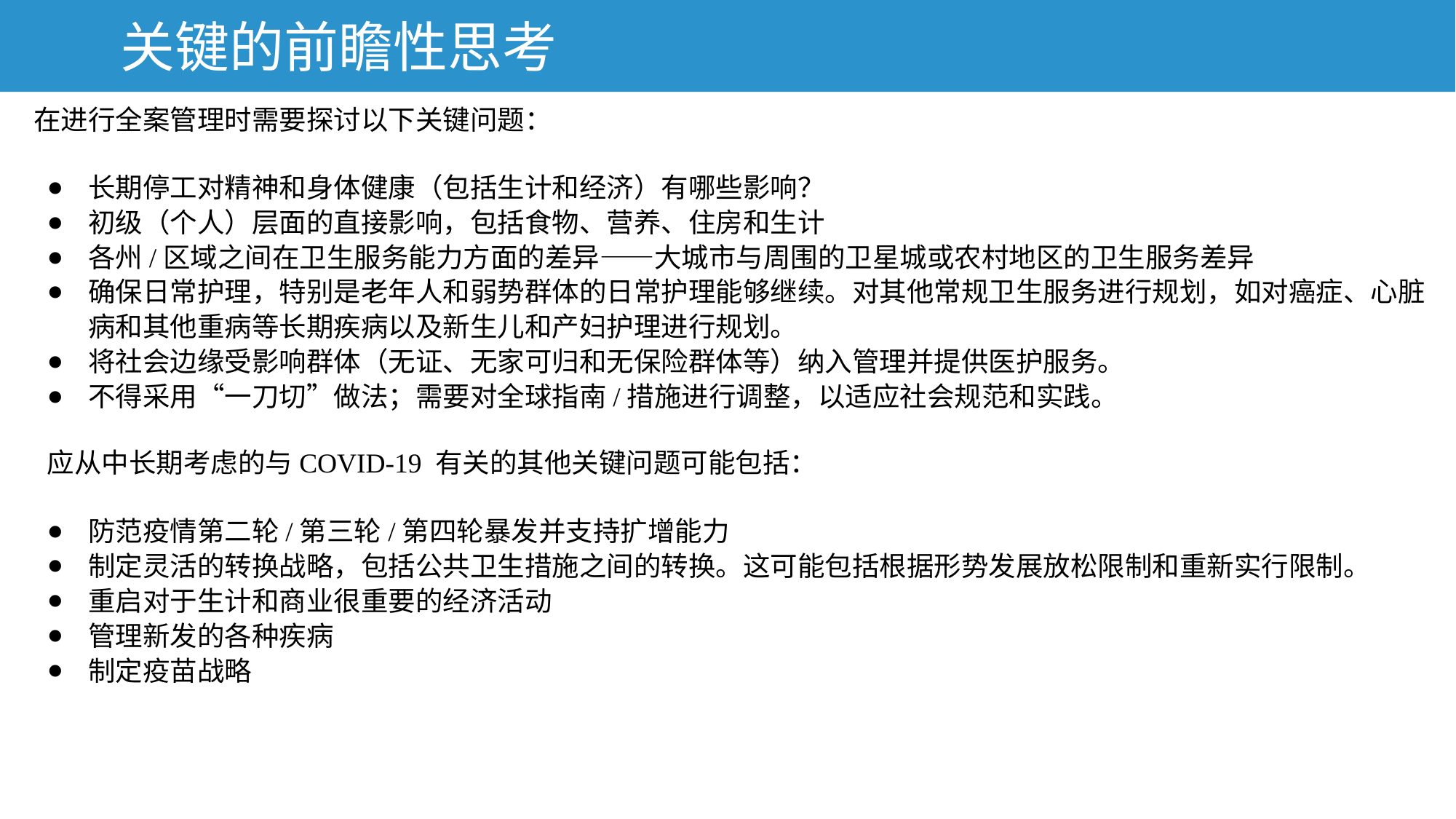

# 关键的前瞻性思考
在进行全案管理时需要探讨以下关键问题：

长期停工对精神和身体健康（包括生计和经济）有哪些影响？
初级（个人）层面的直接影响，包括食物、营养、住房和生计
各州/区域之间在卫生服务能力方面的差异——大城市与周围的卫星城或农村地区的卫生服务差异
确保日常护理，特别是老年人和弱势群体的日常护理能够继续。对其他常规卫生服务进行规划，如对癌症、心脏病和其他重病等长期疾病以及新生儿和产妇护理进行规划。
将社会边缘受影响群体（无证、无家可归和无保险群体等）纳入管理并提供医护服务。
不得采用“一刀切”做法；需要对全球指南/措施进行调整，以适应社会规范和实践。

应从中长期考虑的与COVID-19 有关的其他关键问题可能包括：

防范疫情第二轮/第三轮/第四轮暴发并支持扩增能力
制定灵活的转换战略，包括公共卫生措施之间的转换。这可能包括根据形势发展放松限制和重新实行限制。
重启对于生计和商业很重要的经济活动
管理新发的各种疾病
制定疫苗战略